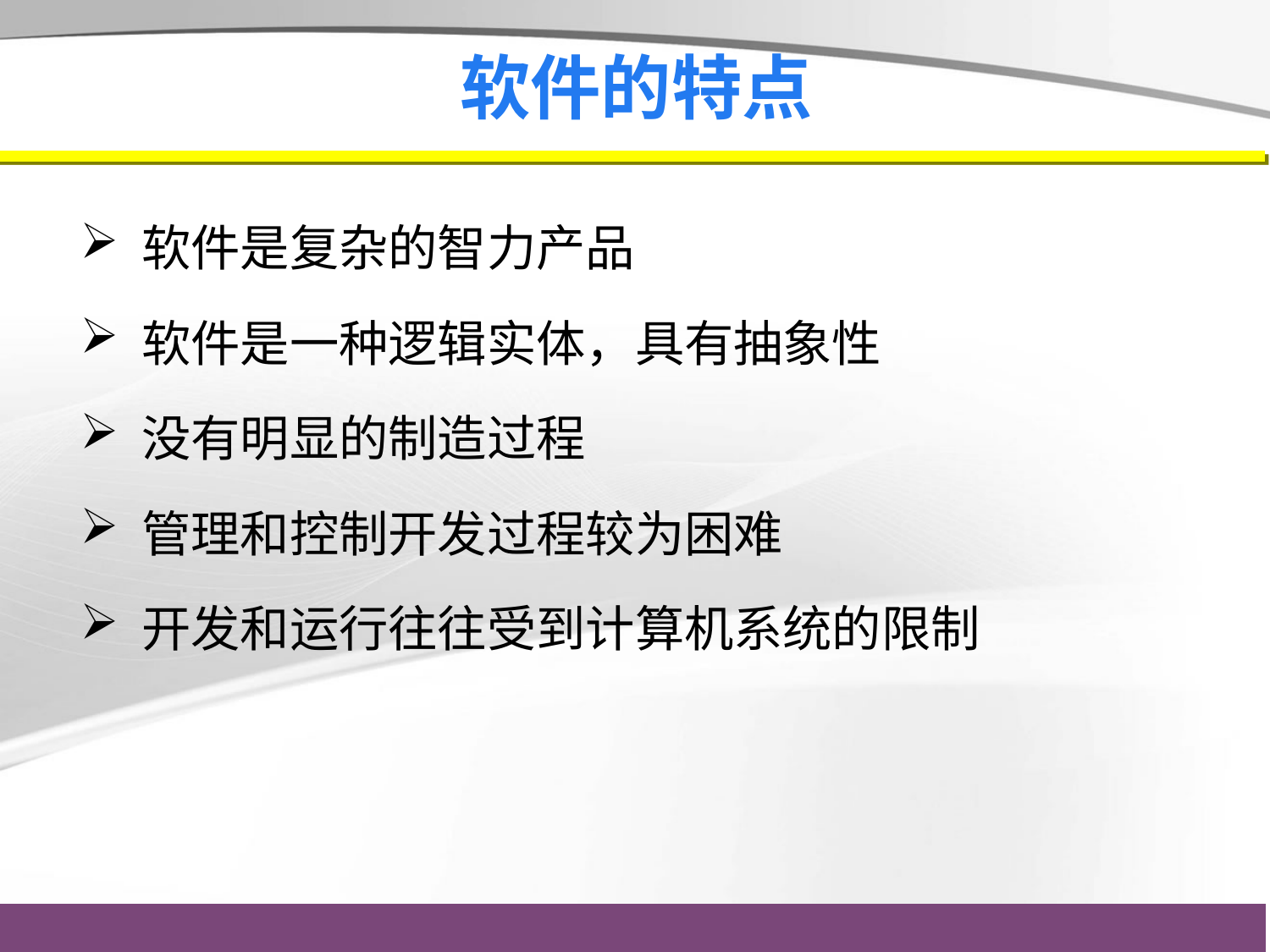

# 软件的特点
软件是复杂的智力产品
软件是一种逻辑实体，具有抽象性
没有明显的制造过程
管理和控制开发过程较为困难
开发和运行往往受到计算机系统的限制